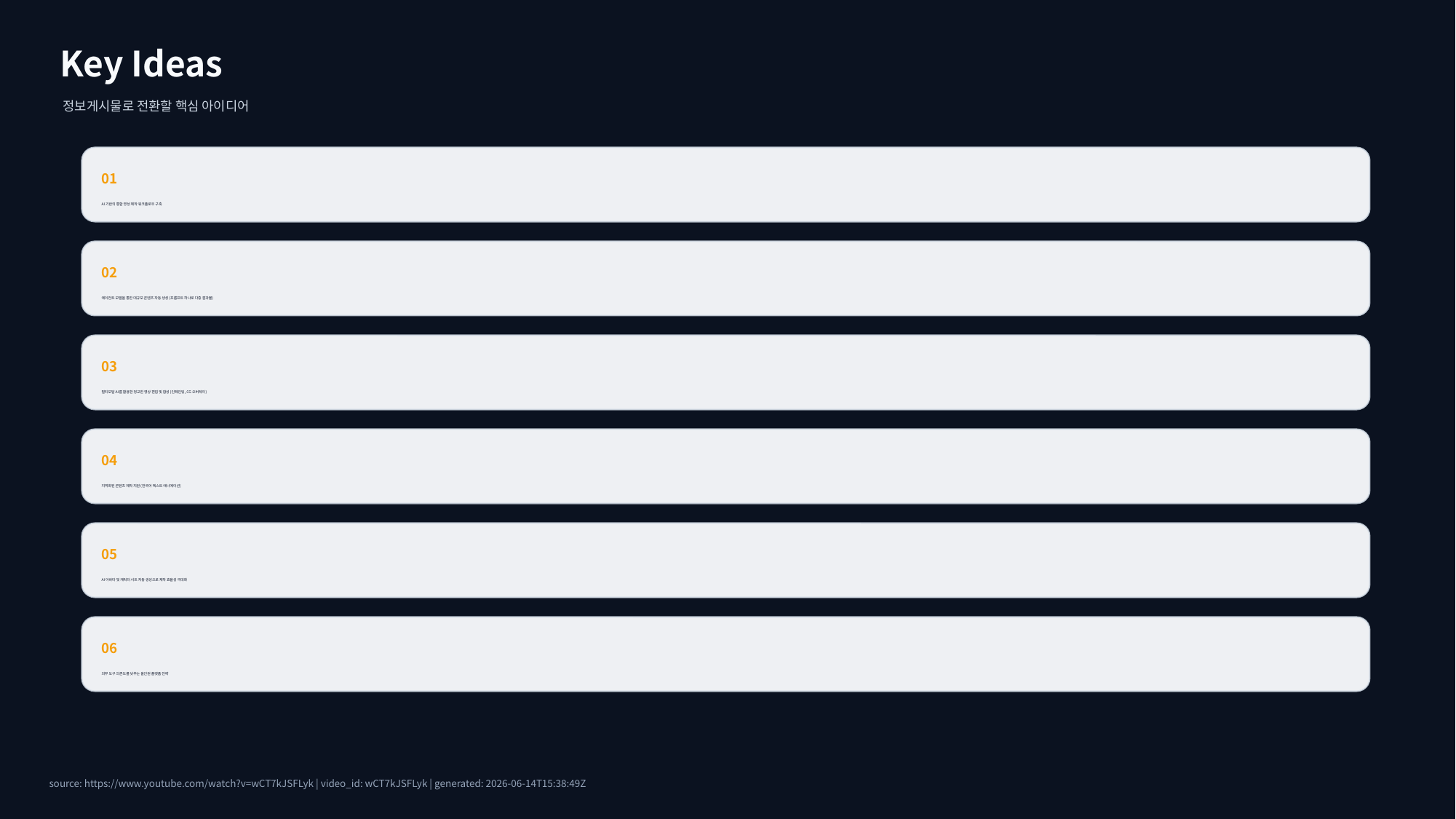

Key Ideas
정보게시물로 전환할 핵심 아이디어

01
AI 기반의 통합 영상 제작 워크플로우 구축

02
에이전트 모델을 통한 대규모 콘텐츠 자동 생성 (프롬프트 하나로 다중 결과물)

03
멀티모달 AI를 활용한 정교한 영상 편집 및 합성 (인페인팅, CG 오버레이)

04
지역화된 콘텐츠 제작 지원 (한국어 텍스트 애니메이션)

05
AI 아바타 및 캐릭터 시트 자동 생성으로 제작 효율성 극대화

06
외부 도구 의존도를 낮추는 올인원 플랫폼 전략
source: https://www.youtube.com/watch?v=wCT7kJSFLyk | video_id: wCT7kJSFLyk | generated: 2026-06-14T15:38:49Z